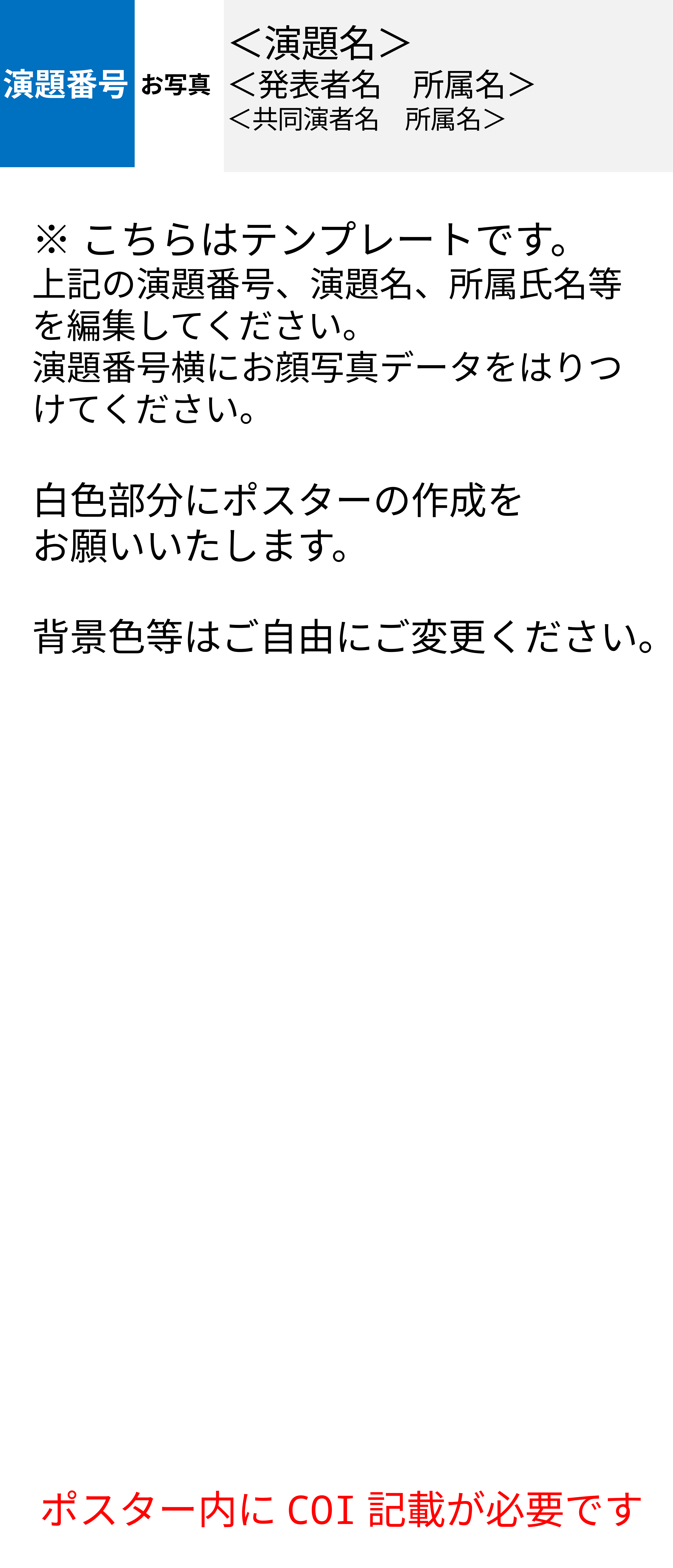

＜演題名＞
＜発表者名　所属名＞
＜共同演者名　所属名＞

演題番号
お写真真
※こちらはテンプレートです。
上記の演題番号、演題名、所属氏名等を編集してください。
演題番号横にお顔写真データをはりつけてください。

白色部分にポスターの作成を
お願いいたします。

背景色等はご自由にご変更ください。
ポスター内にCOI記載が必要です